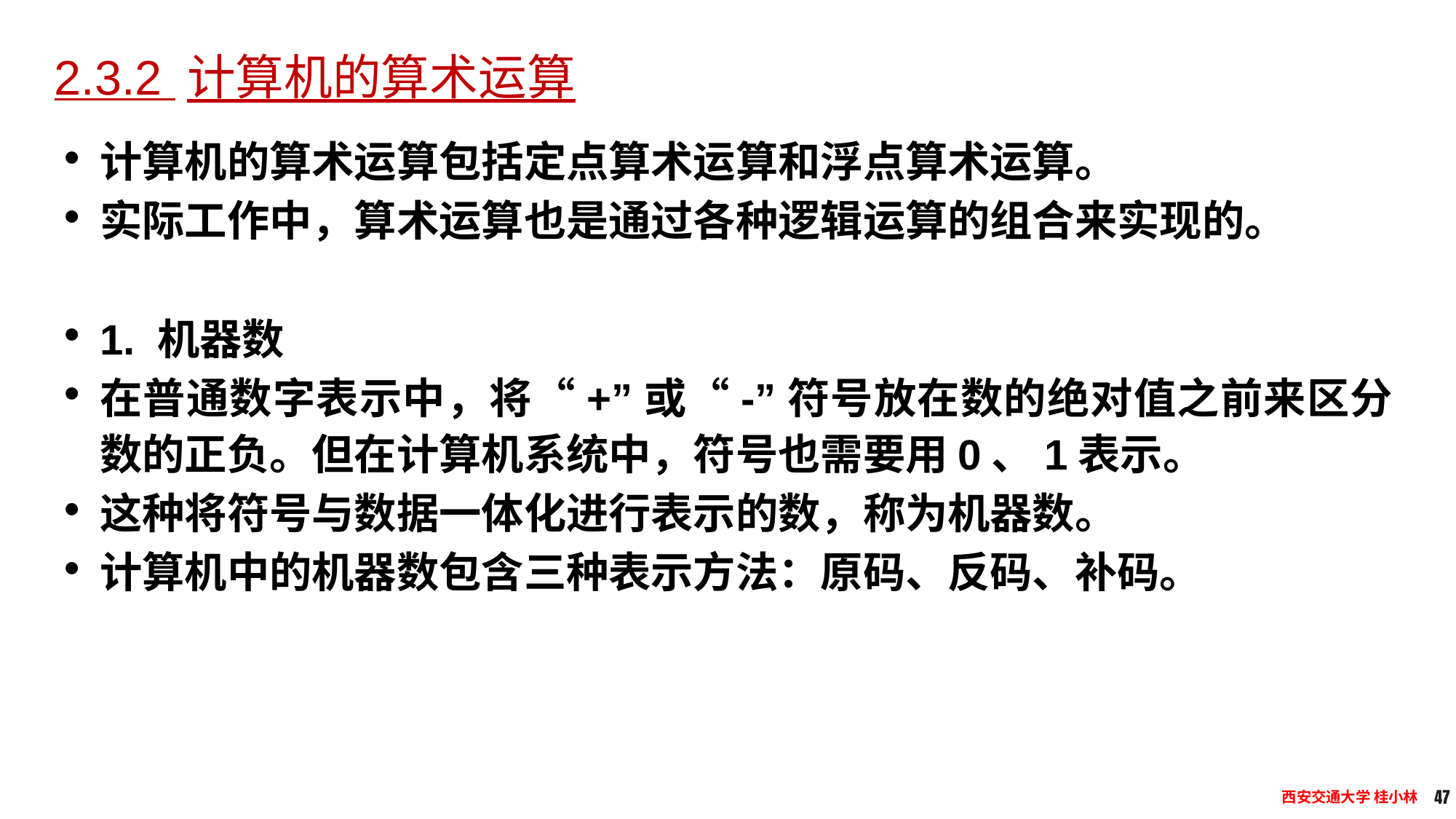

# 2.3.2 计算机的算术运算
计算机的算术运算包括定点算术运算和浮点算术运算。
实际工作中，算术运算也是通过各种逻辑运算的组合来实现的。

1. 机器数
在普通数字表示中，将“+”或“-”符号放在数的绝对值之前来区分数的正负。但在计算机系统中，符号也需要用0、1表示。
这种将符号与数据一体化进行表示的数，称为机器数。
计算机中的机器数包含三种表示方法：原码、反码、补码。